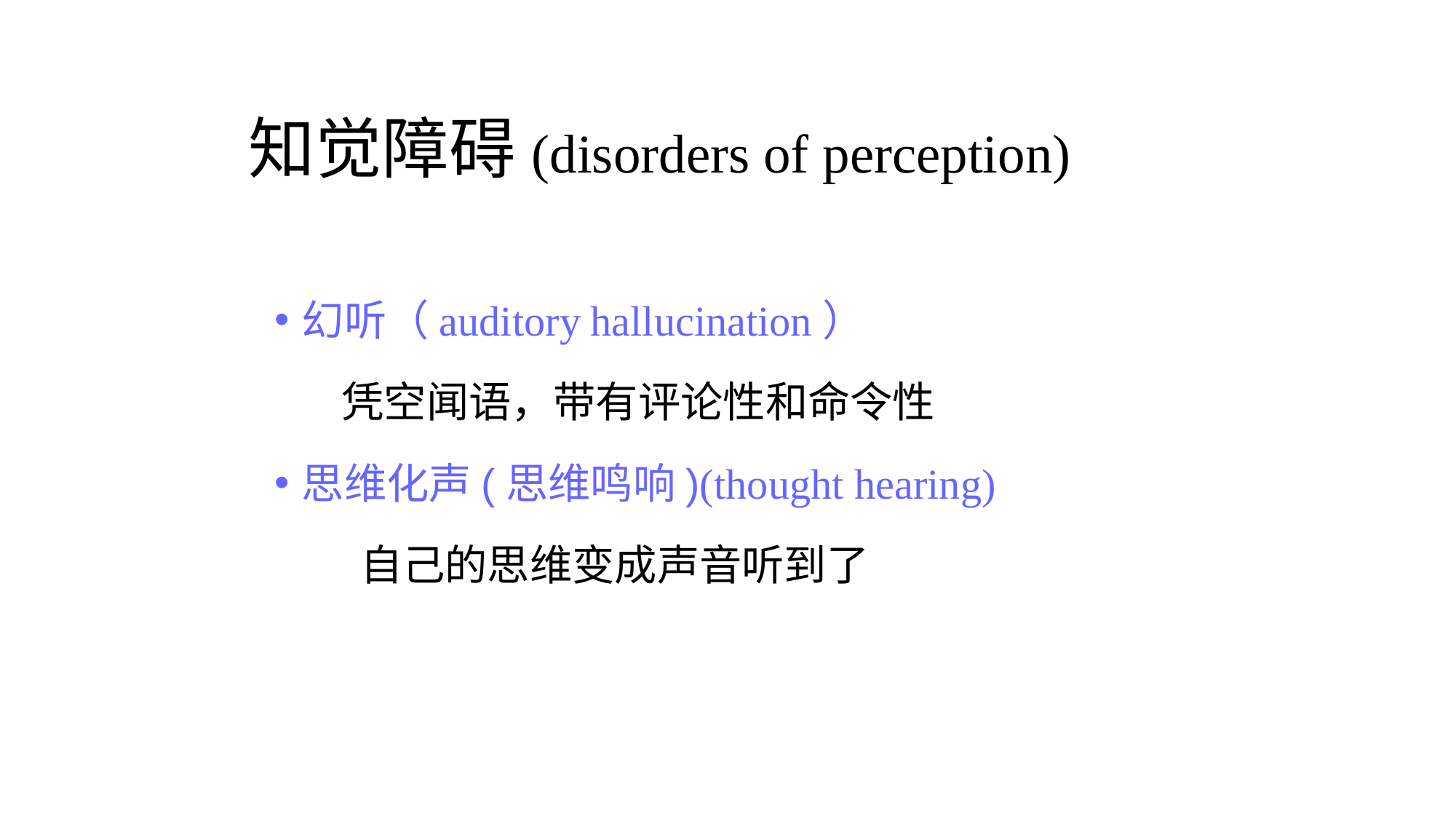

# 知觉障碍(disorders of perception)
幻听（auditory hallucination）
      凭空闻语，带有评论性和命令性
思维化声(思维鸣响)(thought hearing)
        自己的思维变成声音听到了
14